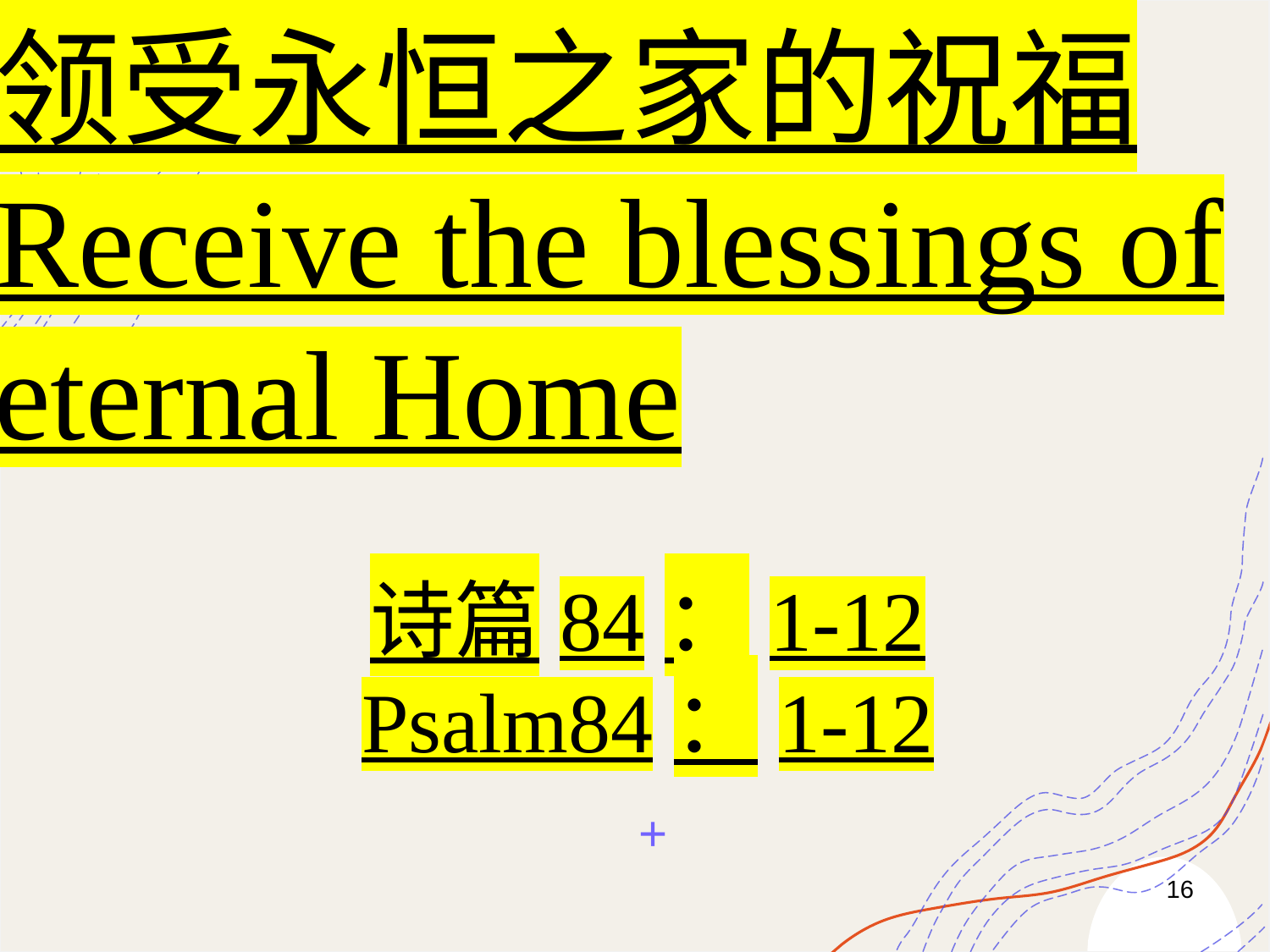

领受永恒之家的祝福
Receive the blessings of eternal Home

诗篇84：1-12
Psalm84：1-12
#
16